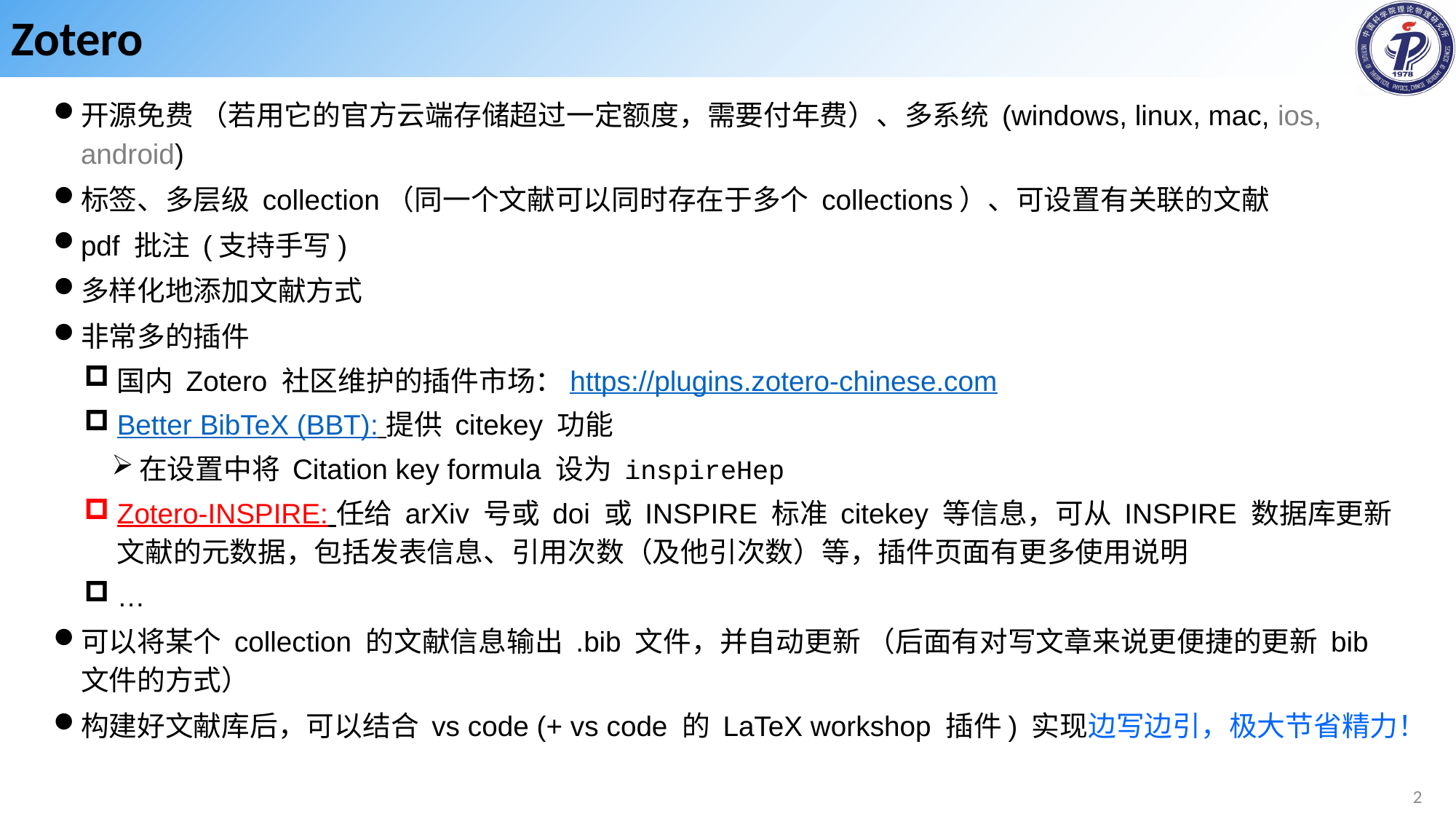

# Zotero
开源免费 （若用它的官方云端存储超过一定额度，需要付年费）、多系统 (windows, linux, mac, ios, android)
标签、多层级 collection（同一个文献可以同时存在于多个 collections）、可设置有关联的文献
pdf 批注 (支持手写)
多样化地添加文献方式
非常多的插件
国内 Zotero 社区维护的插件市场：https://plugins.zotero-chinese.com
Better BibTeX (BBT): 提供 citekey 功能
在设置中将 Citation key formula 设为 inspireHep
Zotero-INSPIRE: 任给 arXiv 号或 doi 或 INSPIRE 标准 citekey 等信息，可从 INSPIRE 数据库更新文献的元数据，包括发表信息、引用次数（及他引次数）等，插件页面有更多使用说明
…
可以将某个 collection 的文献信息输出 .bib 文件，并自动更新 （后面有对写文章来说更便捷的更新 bib 文件的方式）
构建好文献库后，可以结合 vs code (+ vs code 的 LaTeX workshop 插件) 实现边写边引，极大节省精力！

2